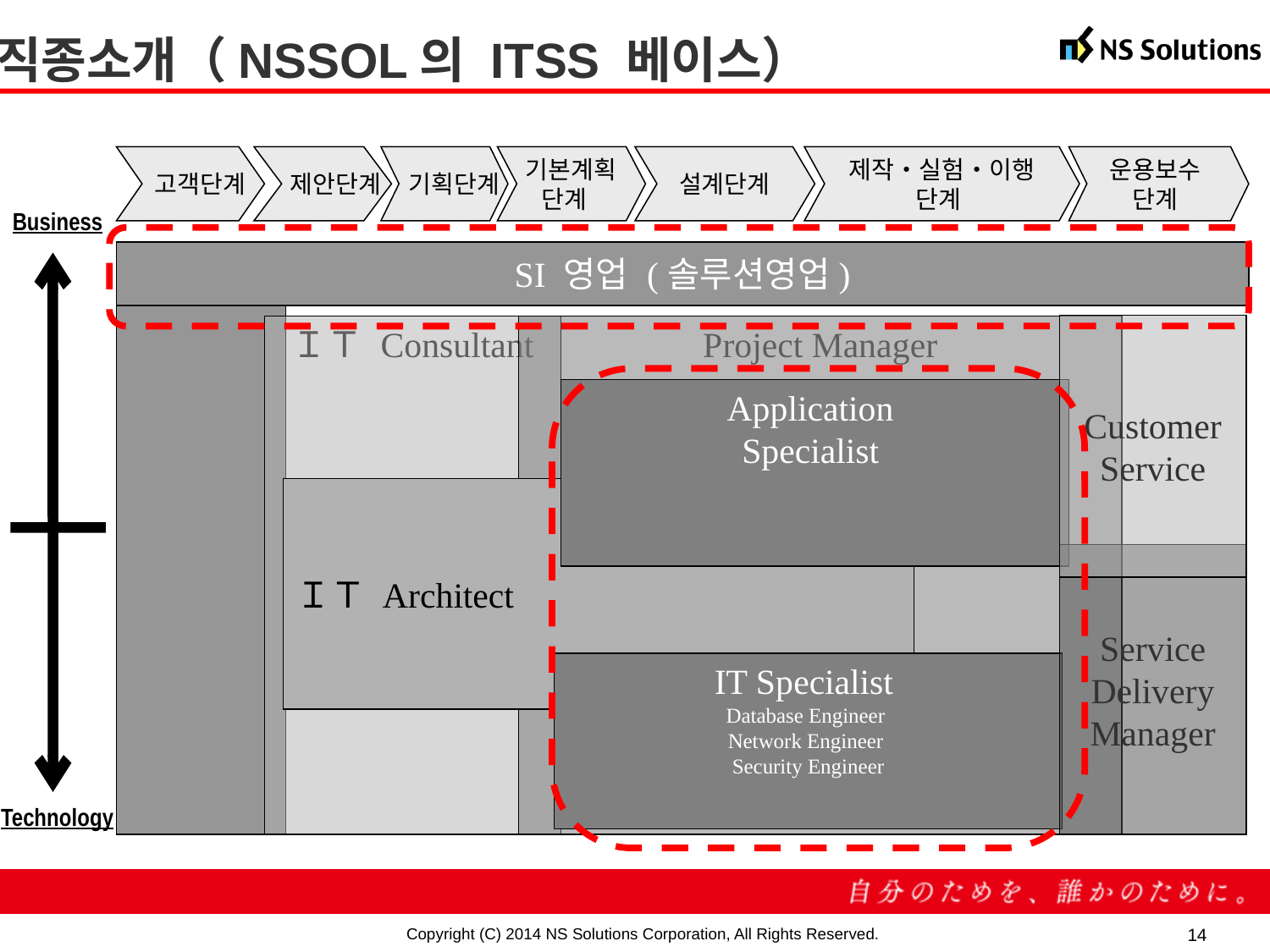

직종소개（NSSOL의 ITSS 베이스）
    고객단계
    제안단계
    기획단계
기본계획
단계
설계단계
제작・실험・이행
단계
운용보수
단계
Business

SI 영업 (솔루션영업)

Customer
Service
ＩＴ Consultant
Project Manager

Application
Specialist
ＩＴ Architect

Service
Delivery
Manager
IT Specialist
Database Engineer
Network Engineer
Security Engineer
Technology